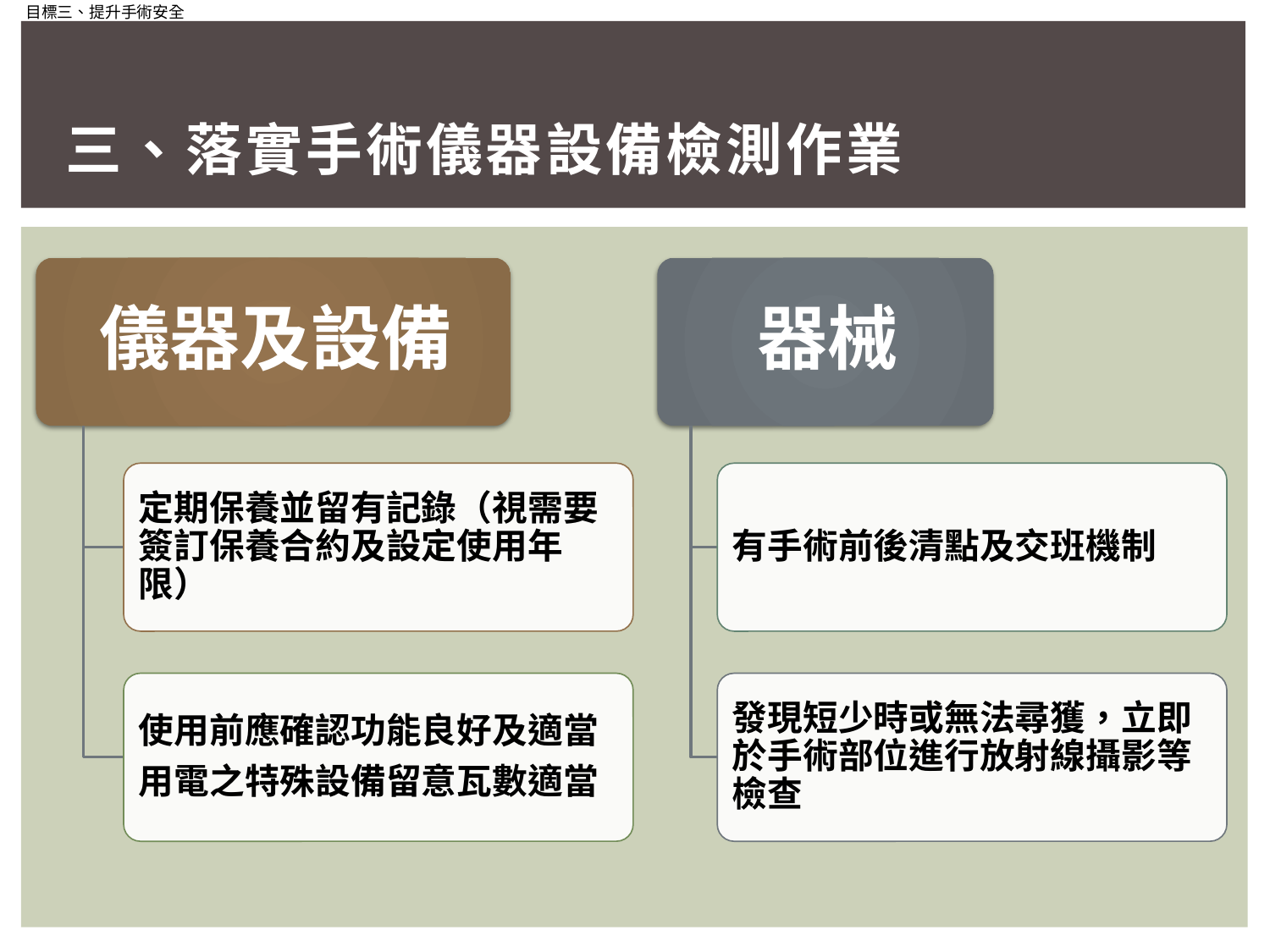

# 三、落實手術儀器設備檢測作業
儀器及設備
定期保養並留有記錄（視需要簽訂保養合約及設定使用年限）
使用前應確認功能良好及適當
用電之特殊設備留意瓦數適當
器械
有手術前後清點及交班機制
發現短少時或無法尋獲，立即於手術部位進行放射線攝影等檢查